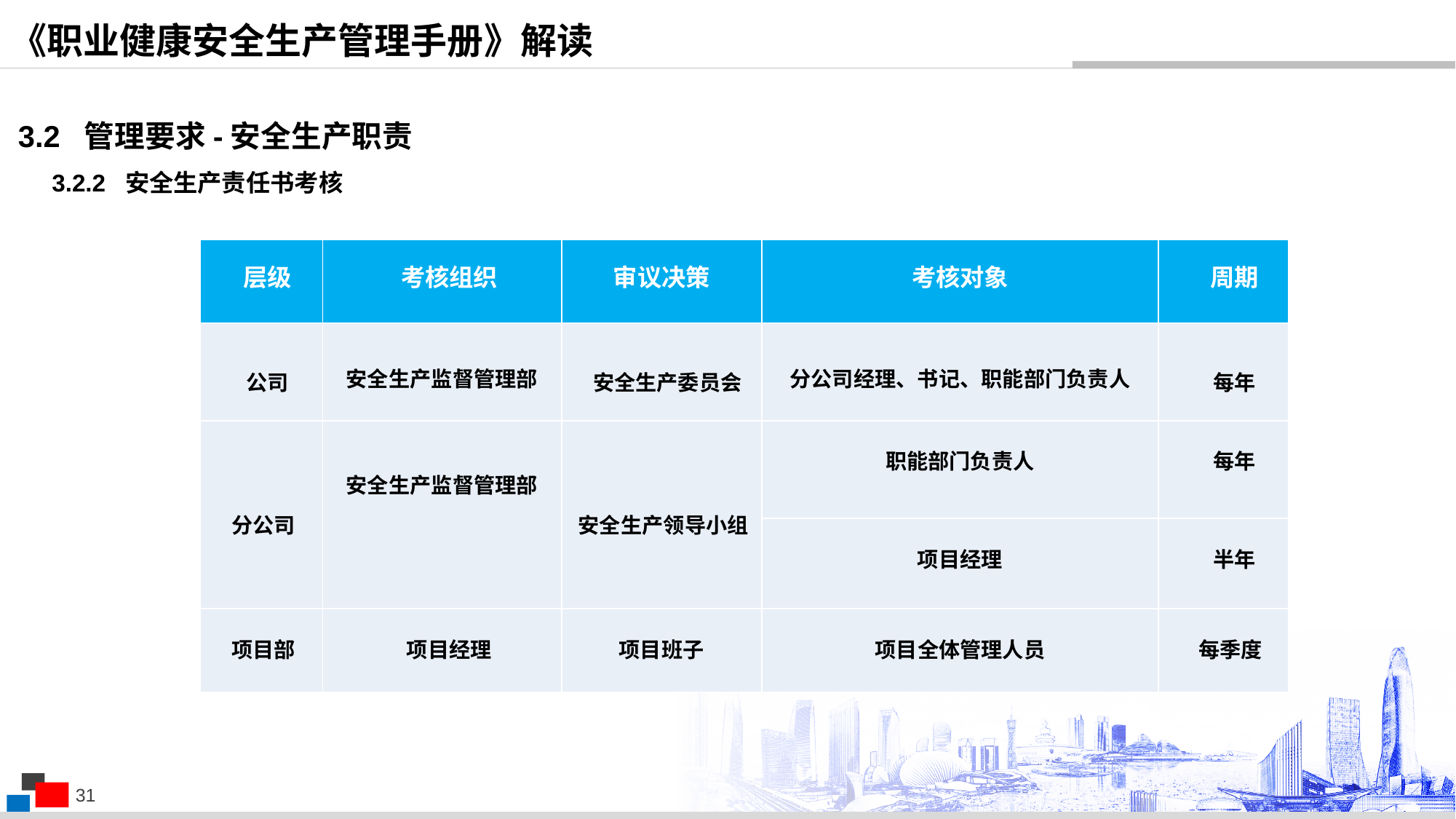

《职业健康安全生产管理手册》解读
3.2  管理要求-安全生产职责
3.2.2  安全生产责任书考核
| 层级 | 考核组织 | 审议决策 | 考核对象 | 周期 |
| --- | --- | --- | --- | --- |
| 公司 | 安全生产监督管理部 | 安全生产委员会 | 分公司经理、书记、职能部门负责人 | 每年 |
| 分公司 | 安全生产监督管理部 | 安全生产领导小组 | 职能部门负责人 | 每年 |
|  |  |  | 项目经理 | 半年 |
| 项目部 | 项目经理 | 项目班子 | 项目全体管理人员 | 每季度 |